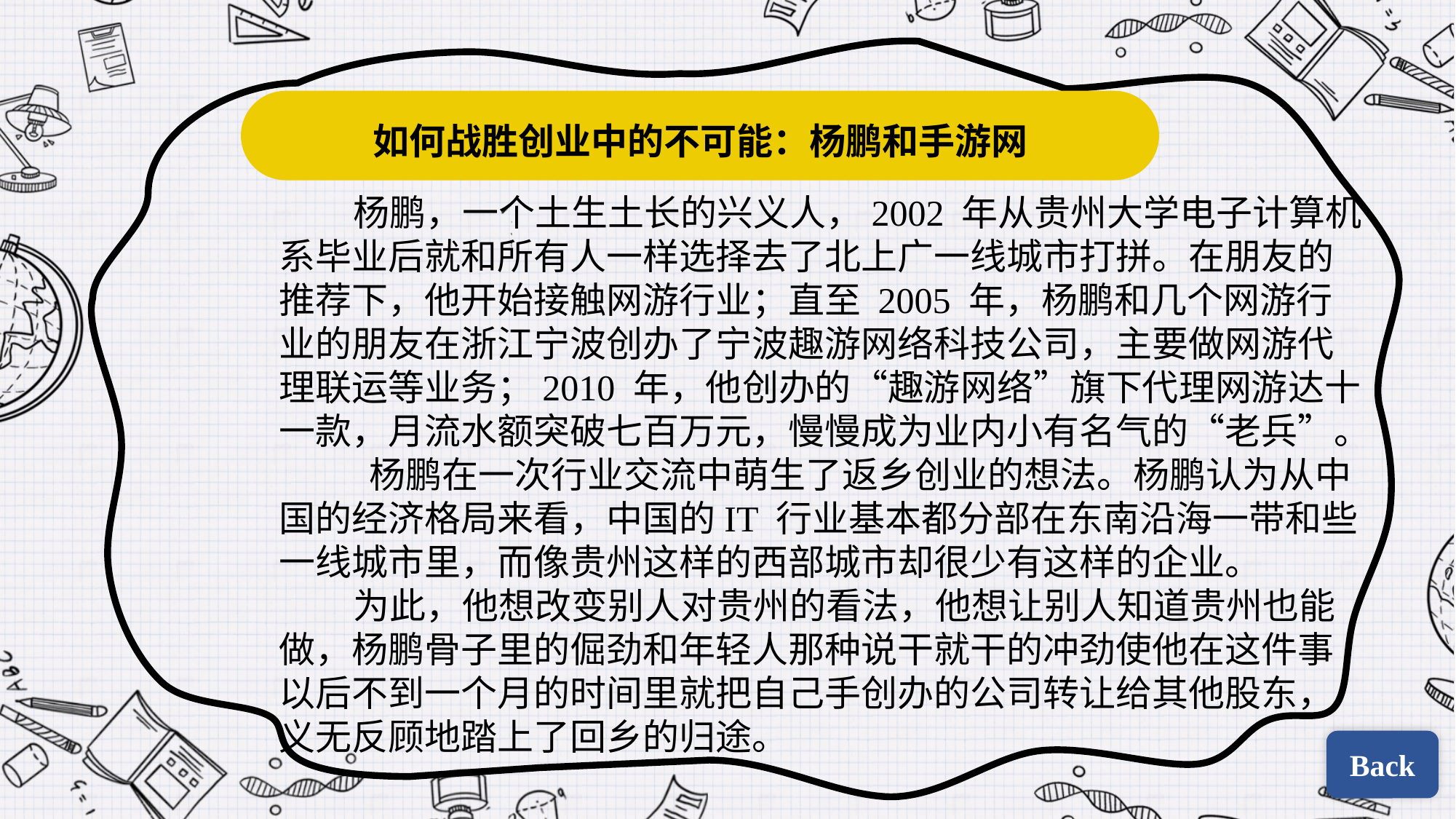

如何战胜创业中的不可能：杨鹏和手游网
        杨鹏，一个土生土长的兴义人，2002 年从贵州大学电子计算机系毕业后就和所有人一样选择去了北上广一线城市打拼。在朋友的推荐下，他开始接触网游行业；直至 2005 年，杨鹏和几个网游行业的朋友在浙江宁波创办了宁波趣游网络科技公司，主要做网游代理联运等业务；2010 年，他创办的“趣游网络”旗下代理网游达十一款，月流水额突破七百万元，慢慢成为业内小有名气的“老兵”。
          杨鹏在一次行业交流中萌生了返乡创业的想法。杨鹏认为从中国的经济格局来看，中国的IT 行业基本都分部在东南沿海一带和些一线城市里，而像贵州这样的西部城市却很少有这样的企业。
        为此，他想改变别人对贵州的看法，他想让别人知道贵州也能做，杨鹏骨子里的倔劲和年轻人那种说干就干的冲劲使他在这件事以后不到一个月的时间里就把自己手创办的公司转让给其他股东，义无反顾地踏上了回乡的归途。

Back